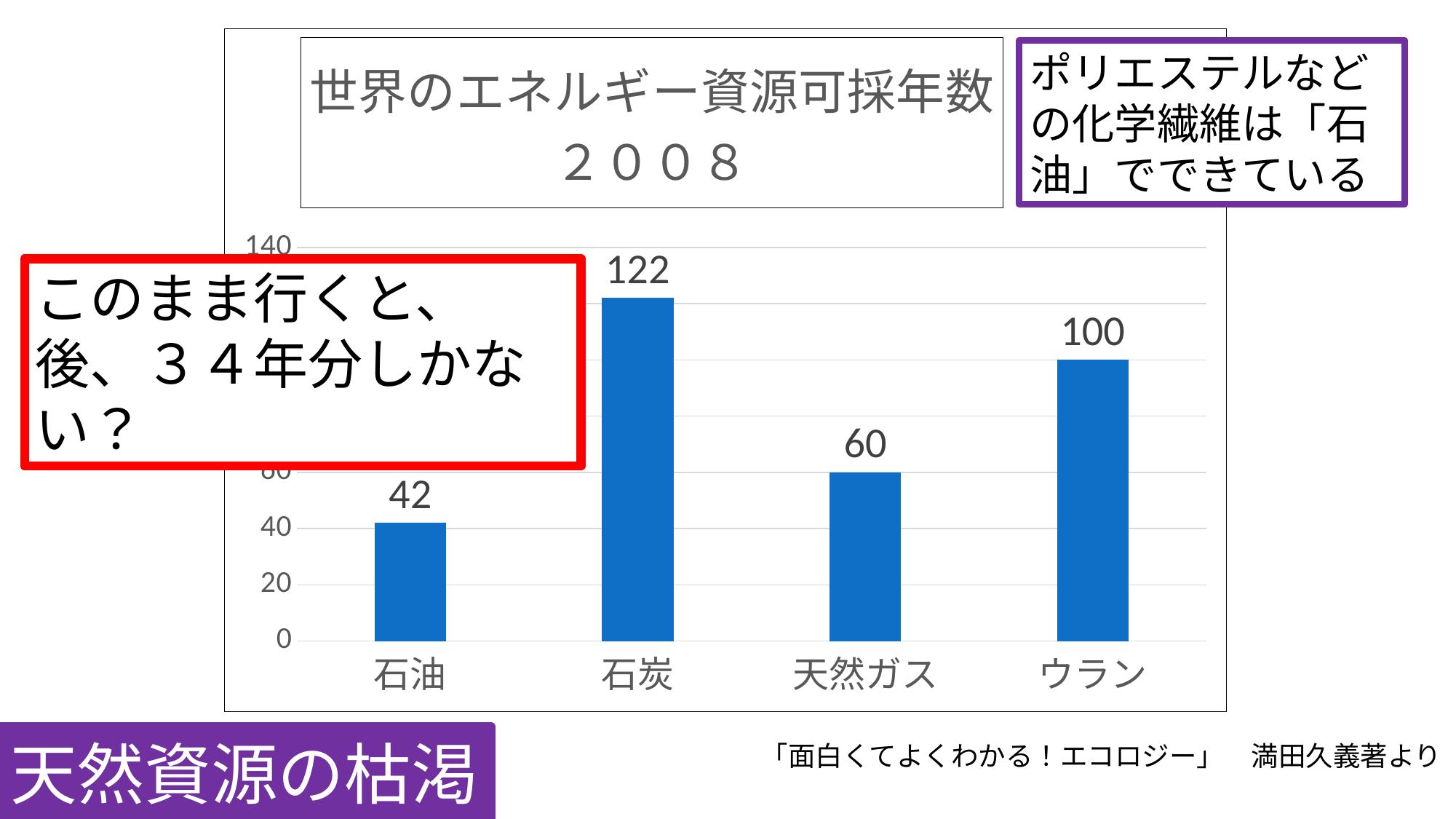

### Chart: 世界のエネルギー資源可採年数
２００８

| Category |  |
|---|---|
| 石油 | 42.0 |
| 石炭 | 122.0 |
| 天然ガス | 60.0 |
| ウラン | 100.0 |
ポリエステルなどの化学繊維は「石油」でできている
このまま行くと、
後、３４年分しかない？
天然資源の枯渇
「面白くてよくわかる！エコロジー」　満田久義著より